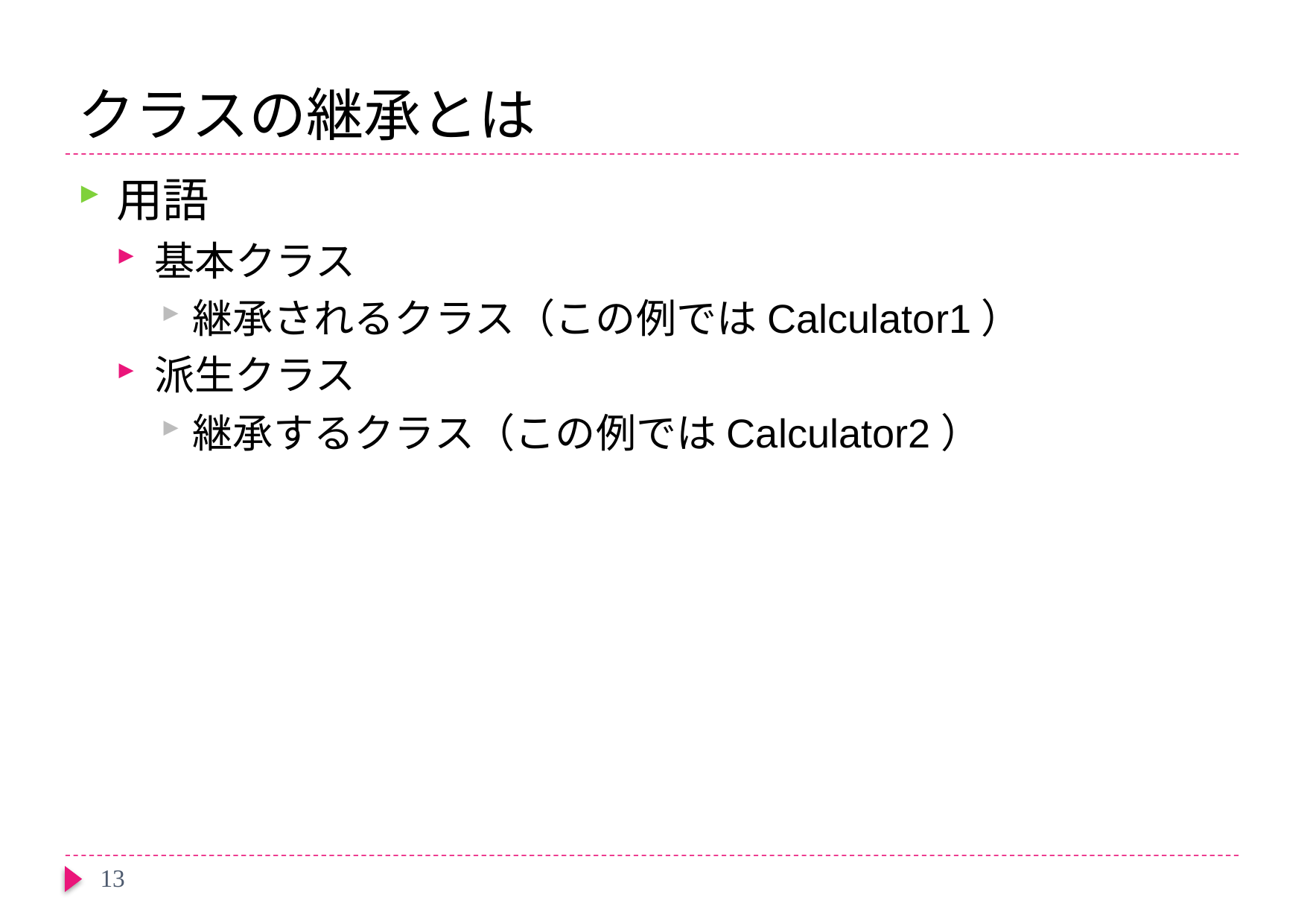

# クラスの継承とは
用語
基本クラス
継承されるクラス（この例ではCalculator1）
派生クラス
継承するクラス（この例ではCalculator2）

13